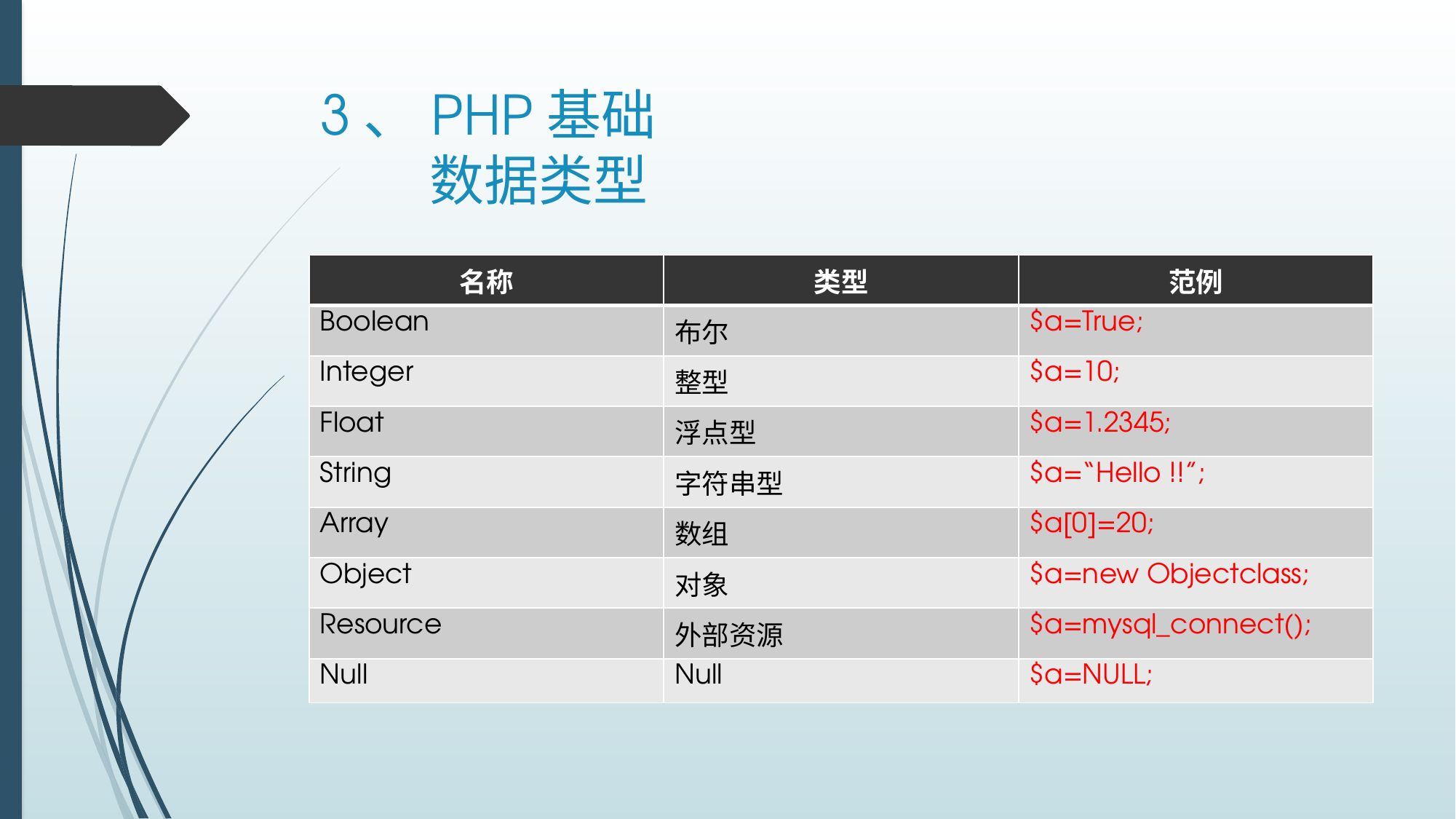

# 3、PHP基础 数据类型
| 名称 | 类型 | 范例 |
| --- | --- | --- |
| Boolean | 布尔 | $a=True; |
| Integer | 整型 | $a=10; |
| Float | 浮点型 | $a=1.2345; |
| String | 字符串型 | $a=“Hello !!”; |
| Array | 数组 | $a[0]=20; |
| Object | 对象 | $a=new Objectclass; |
| Resource | 外部资源 | $a=mysql\_connect(); |
| Null | Null | $a=NULL; |